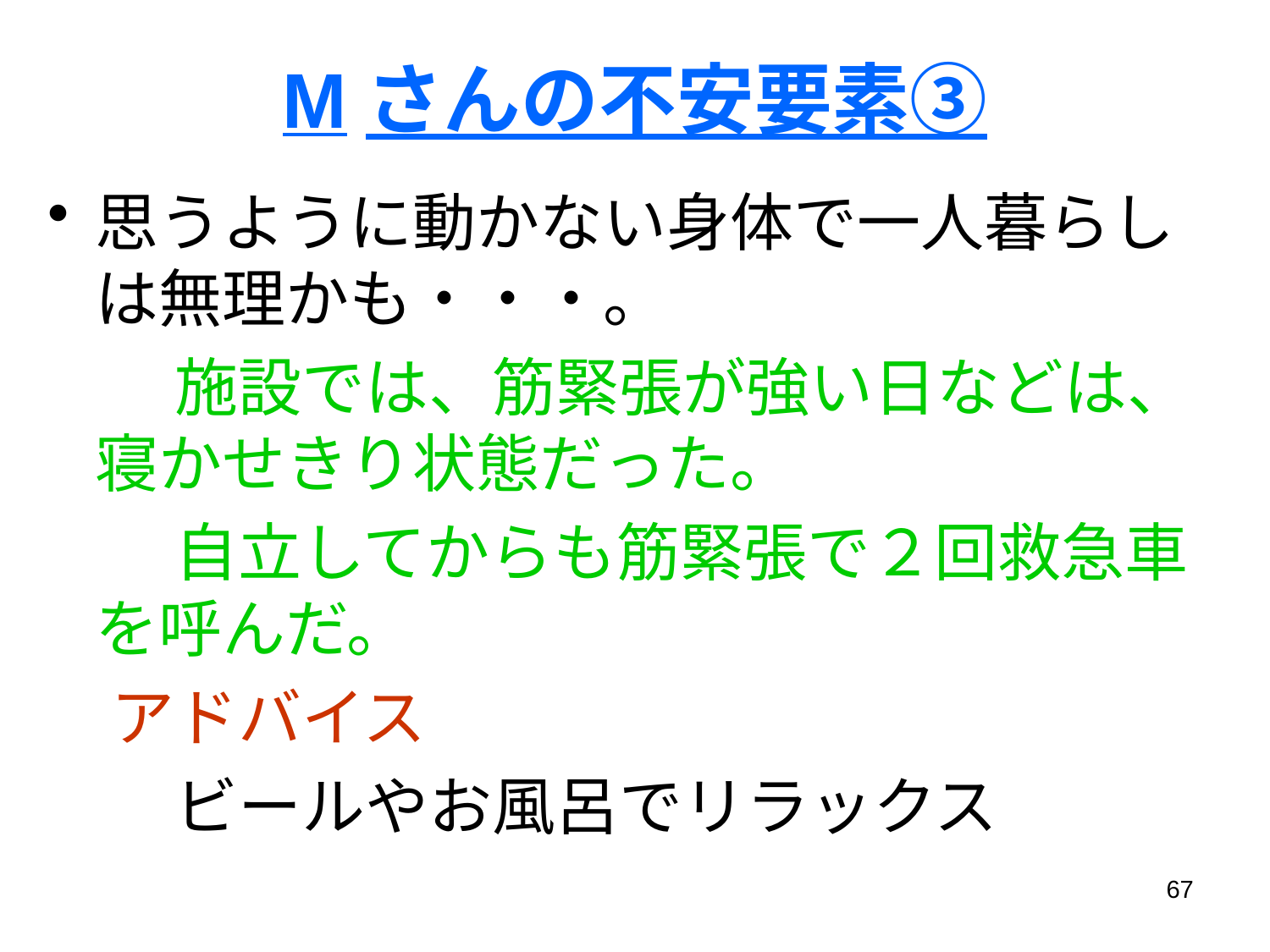

# Mさんの不安要素③
思うように動かない身体で一人暮らしは無理かも・・・。
　　施設では、筋緊張が強い日などは、寝かせきり状態だった。
　　自立してからも筋緊張で２回救急車を呼んだ。
　アドバイス
　　ビールやお風呂でリラックス

67